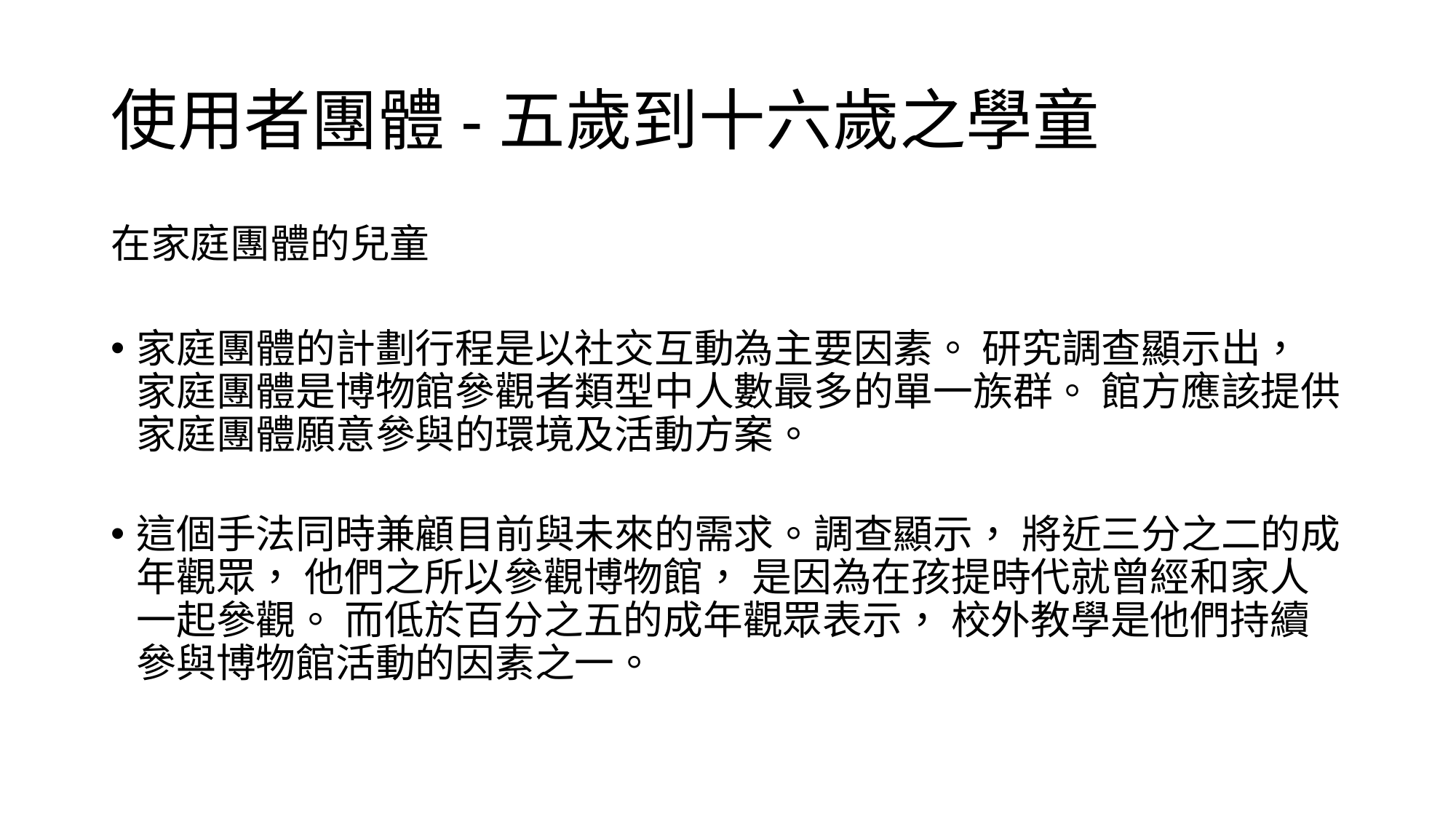

# 使用者團體-五歲到十六歲之學童
在家庭團體的兒童
家庭團體的計劃行程是以社交互動為主要因素。 研究調查顯示出， 家庭團體是博物館參觀者類型中人數最多的單一族群。 館方應該提供家庭團體願意參與的環境及活動方案。
這個手法同時兼顧目前與未來的需求。調查顯示， 將近三分之二的成年觀眾， 他們之所以參觀博物館， 是因為在孩提時代就曾經和家人一起參觀。 而低於百分之五的成年觀眾表示， 校外教學是他們持續參與博物館活動的因素之一。